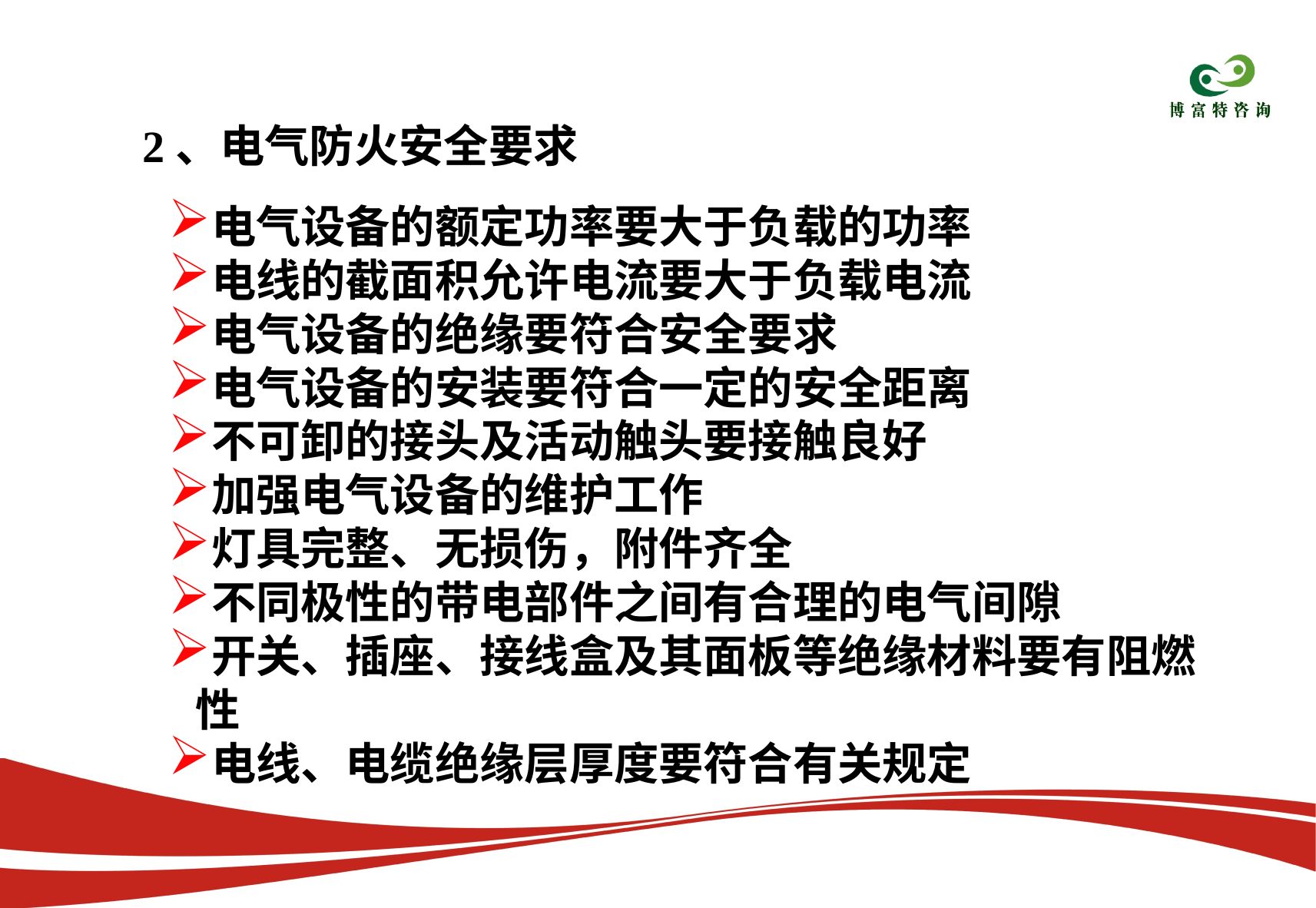

40
2、电气防火安全要求
电气设备的额定功率要大于负载的功率
电线的截面积允许电流要大于负载电流
电气设备的绝缘要符合安全要求
电气设备的安装要符合一定的安全距离
不可卸的接头及活动触头要接触良好
加强电气设备的维护工作
灯具完整、无损伤，附件齐全
不同极性的带电部件之间有合理的电气间隙
开关、插座、接线盒及其面板等绝缘材料要有阻燃性
电线、电缆绝缘层厚度要符合有关规定